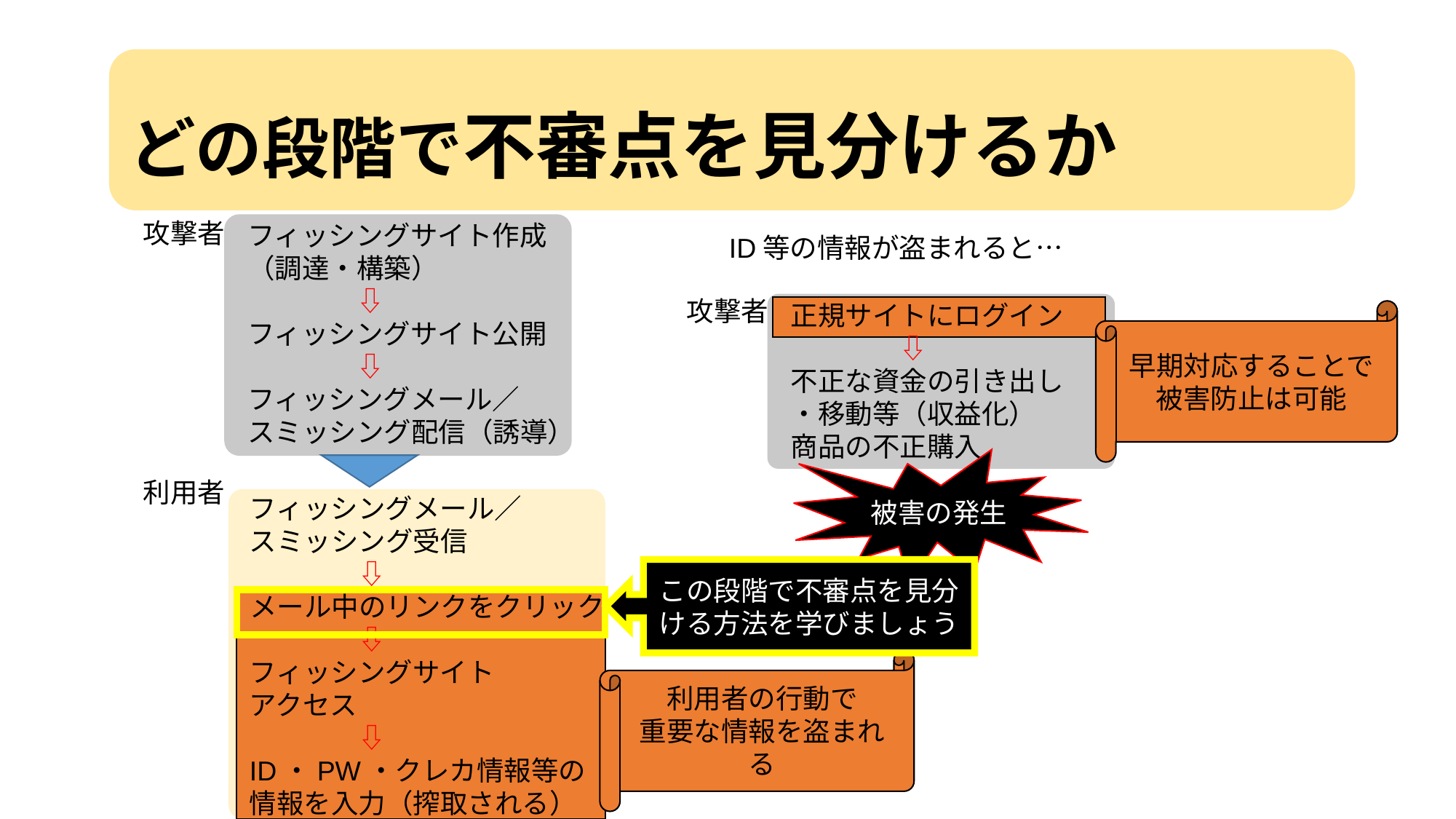

どの段階で不審点を見分けるか
攻撃者
フィッシングサイト作成
（調達・構築）
　　　　⇩
フィッシングサイト公開
　　　　⇩
フィッシングメール／
スミッシング配信（誘導）

ID等の情報が盗まれると…
攻撃者
正規サイトにログイン
　　　　⇩
不正な資金の引き出し
・移動等（収益化）
商品の不正購入

早期対応することで
被害防止は可能
被害の発生

利用者
フィッシングメール／
スミッシング受信
　　　　⇩

　　　　⇩
フィッシングサイト
アクセス
　　　　⇩
ID・PW・クレカ情報等の情報を入力（搾取される）

この段階で不審点を見分ける方法を学びましょう
メール中のリンクをクリック

利用者の行動で
重要な情報を盗まれる